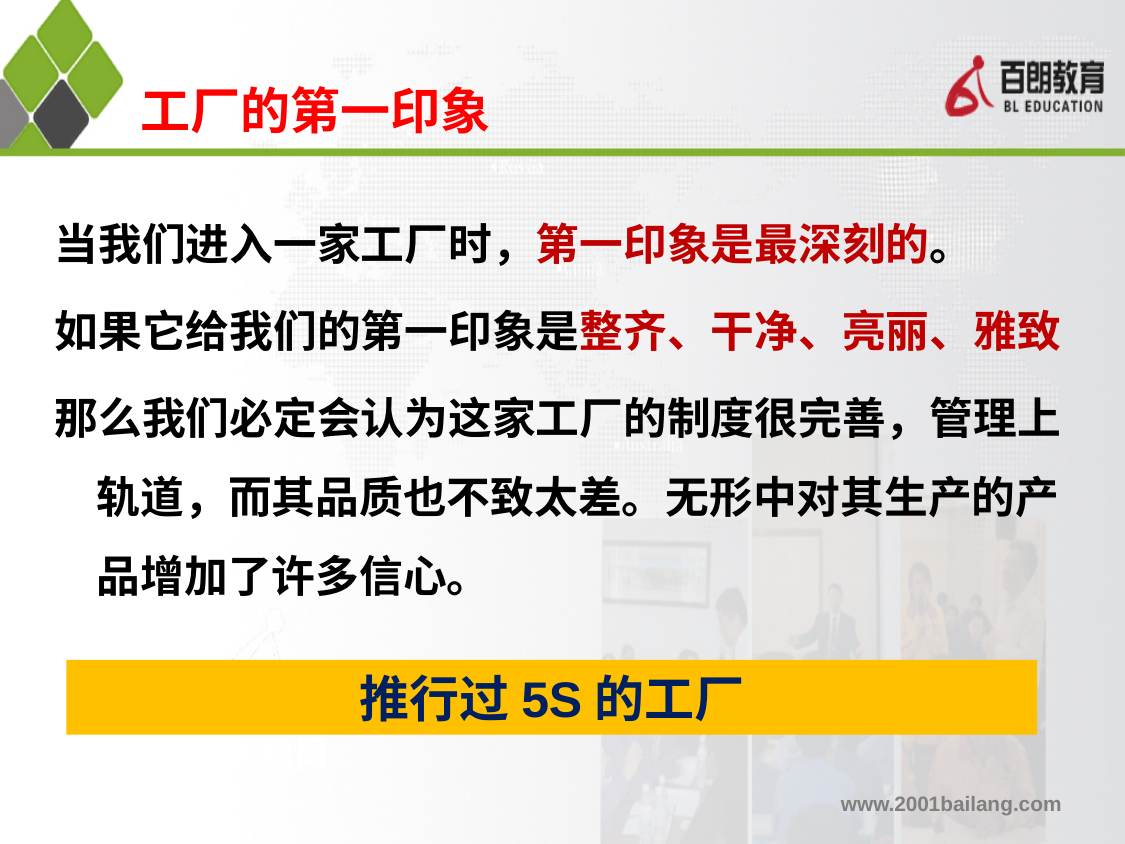

工厂的第一印象
当我们进入一家工厂时，第一印象是最深刻的。
如果它给我们的第一印象是整齐、干净、亮丽、雅致
那么我们必定会认为这家工厂的制度很完善，管理上轨道，而其品质也不致太差。无形中对其生产的产品增加了许多信心。

推行过5S的工厂